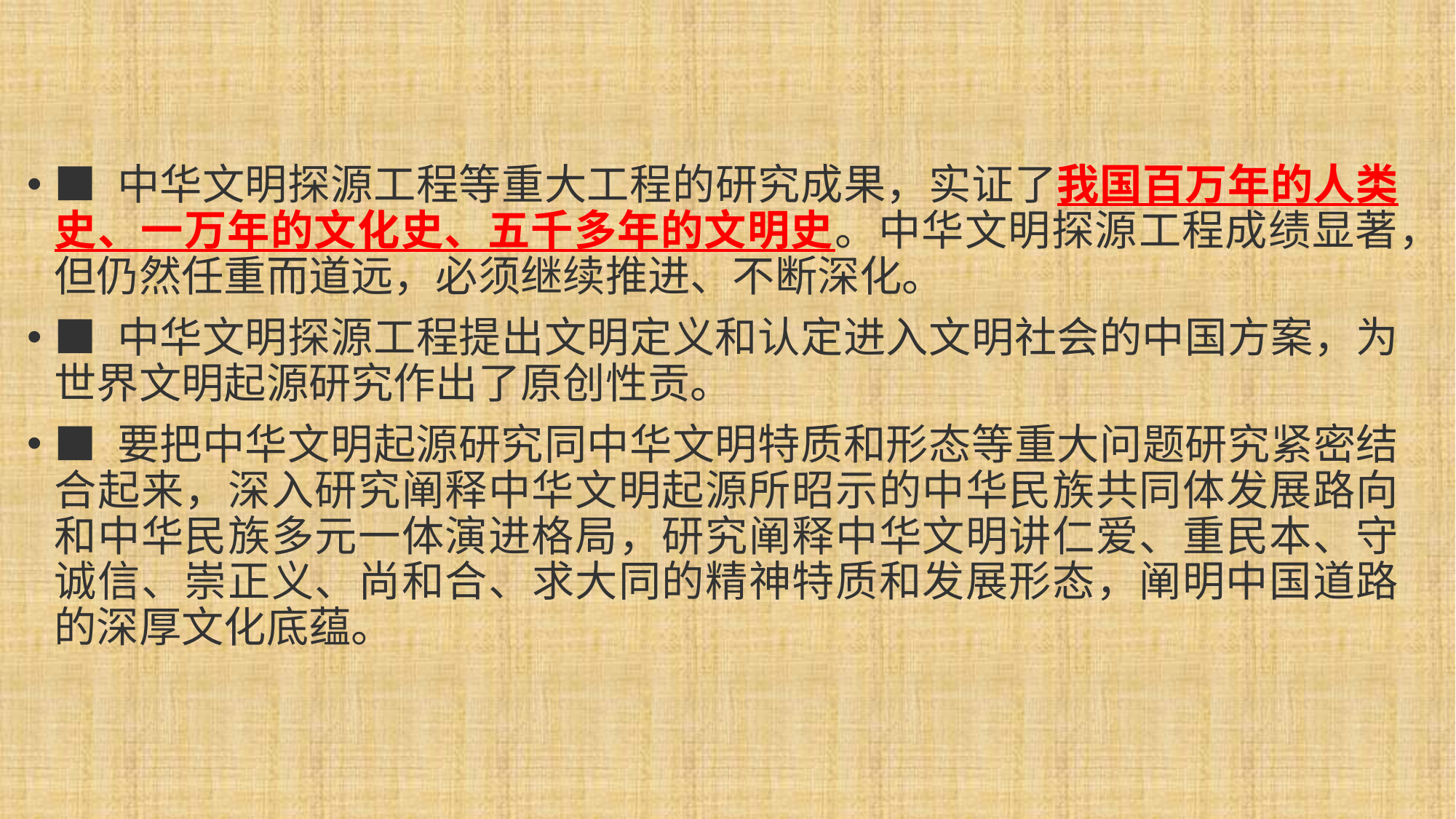

■ 中华文明探源工程等重大工程的研究成果，实证了我国百万年的人类史、一万年的文化史、五千多年的文明史。中华文明探源工程成绩显著，但仍然任重而道远，必须继续推进、不断深化。
■ 中华文明探源工程提出文明定义和认定进入文明社会的中国方案，为世界文明起源研究作出了原创性贡。
■ 要把中华文明起源研究同中华文明特质和形态等重大问题研究紧密结合起来，深入研究阐释中华文明起源所昭示的中华民族共同体发展路向和中华民族多元一体演进格局，研究阐释中华文明讲仁爱、重民本、守诚信、崇正义、尚和合、求大同的精神特质和发展形态，阐明中国道路的深厚文化底蕴。